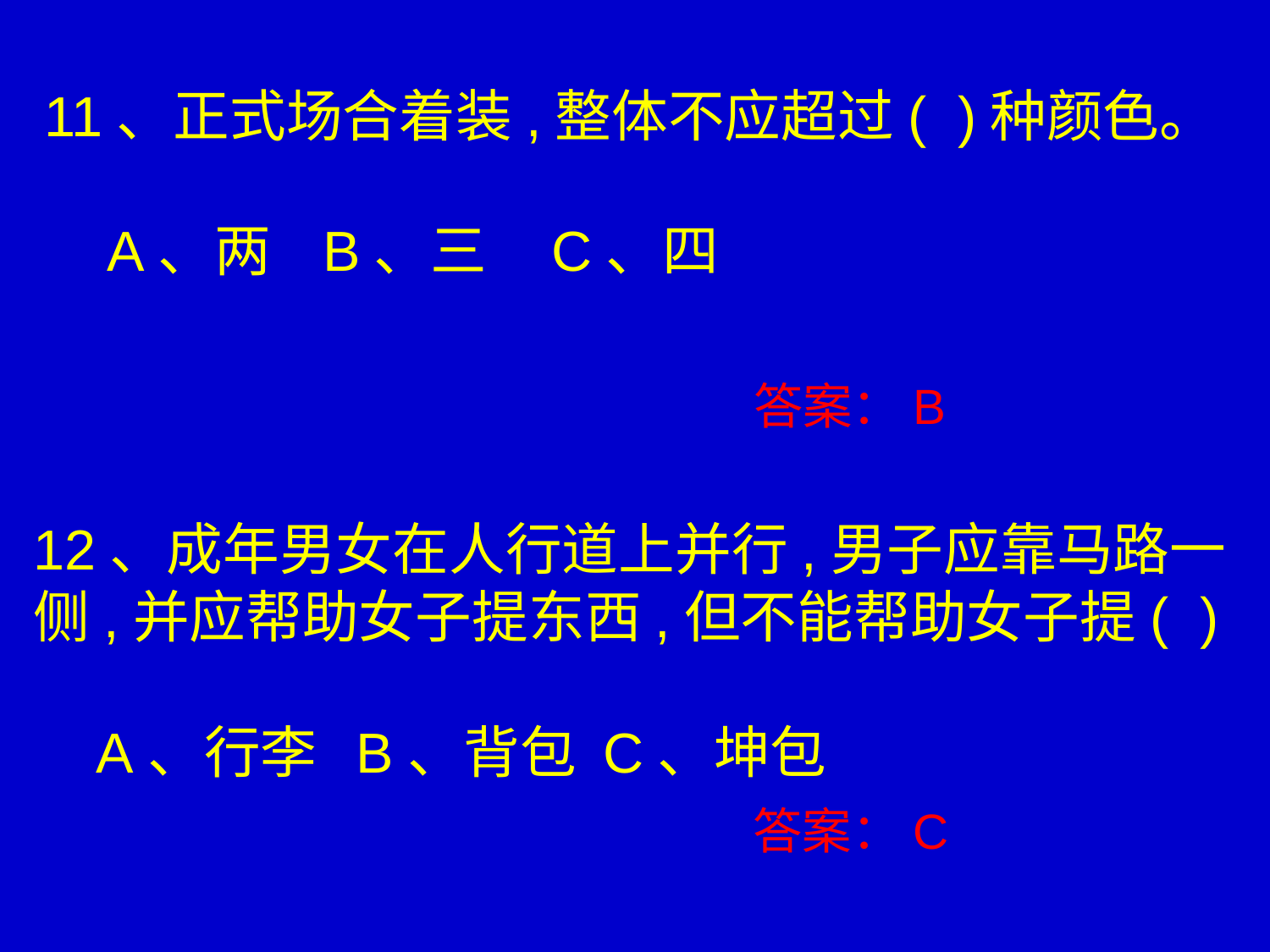

11、正式场合着装,整体不应超过(  )种颜色。

    A、两   B、三    C、四
答案：B
12、成年男女在人行道上并行,男子应靠马路一侧,并应帮助女子提东西,但不能帮助女子提(  )

    A、行李  B、背包 C、坤包
答案：C